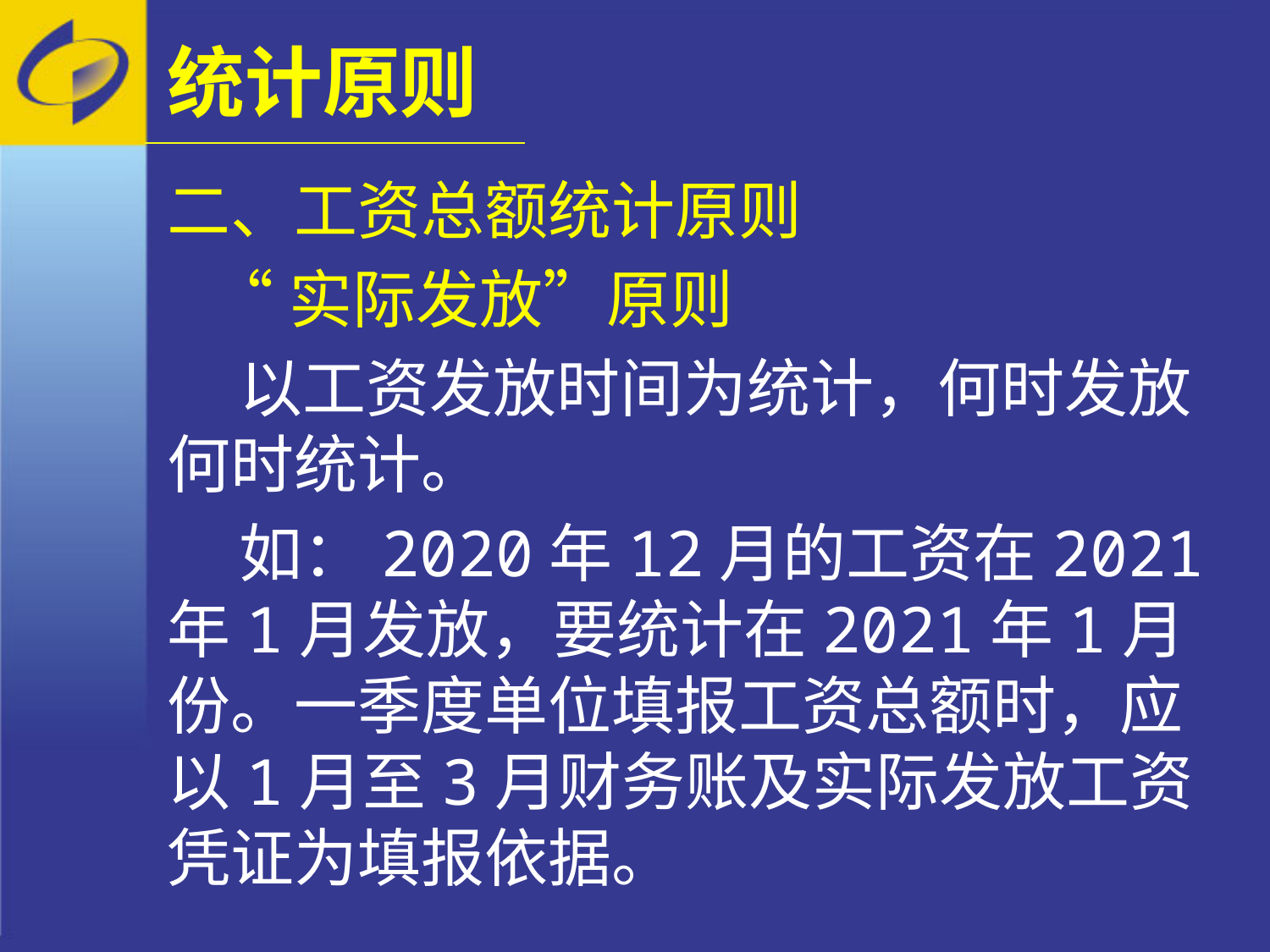

统计原则
二、工资总额统计原则
   “实际发放”原则
    以工资发放时间为统计，何时发放何时统计。
    如：2020年12月的工资在2021年1月发放，要统计在2021年1月份。一季度单位填报工资总额时，应以1月至3月财务账及实际发放工资凭证为填报依据。